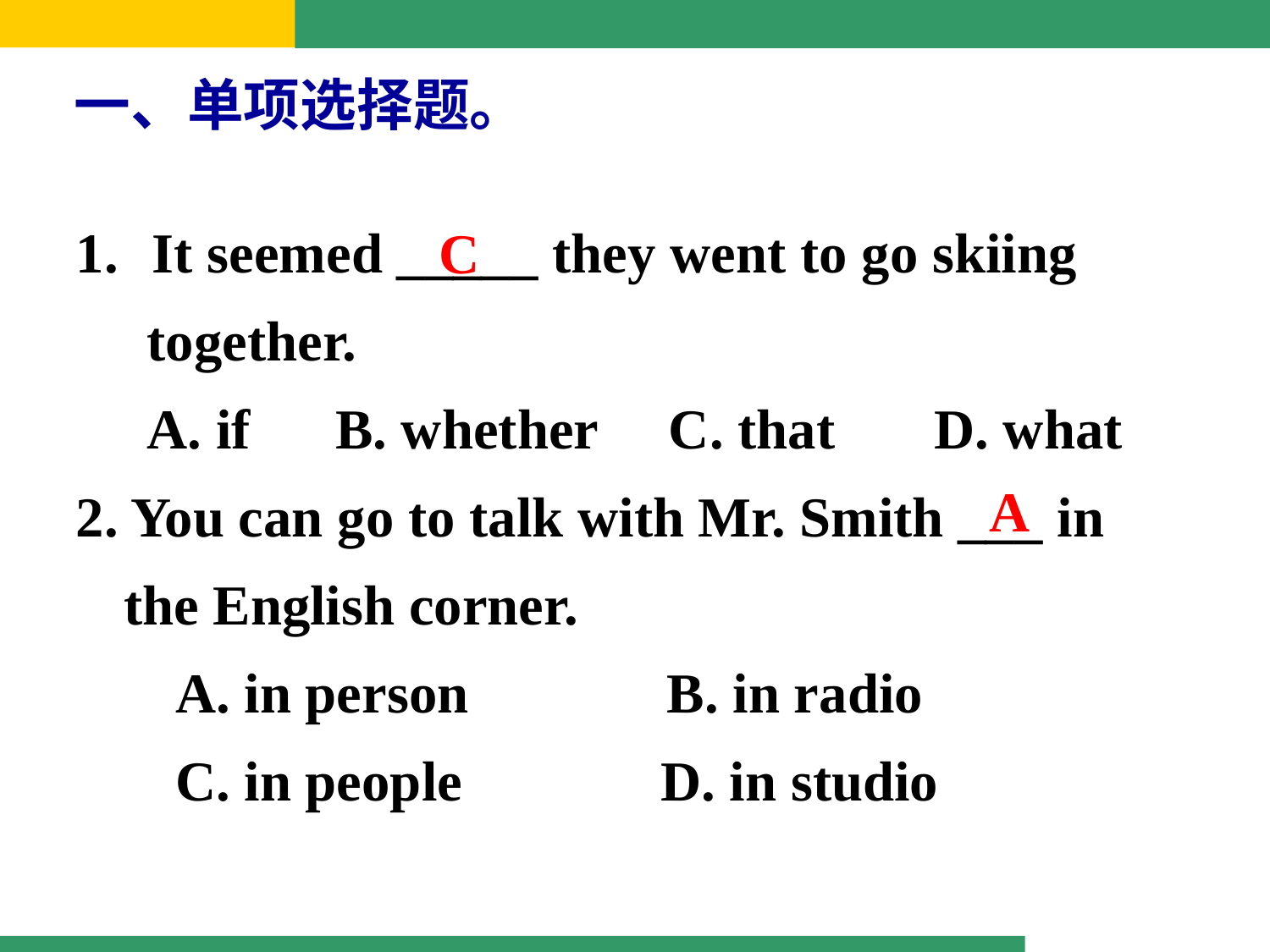

一、单项选择题。
  It seemed _____ they went to go skiing
     together.
     A. if      B. whether     C. that       D. what
2. You can go to talk with Mr. Smith ___ in the English corner.
       A. in person              B. in radio
       C. in people              D. in studio
C
A